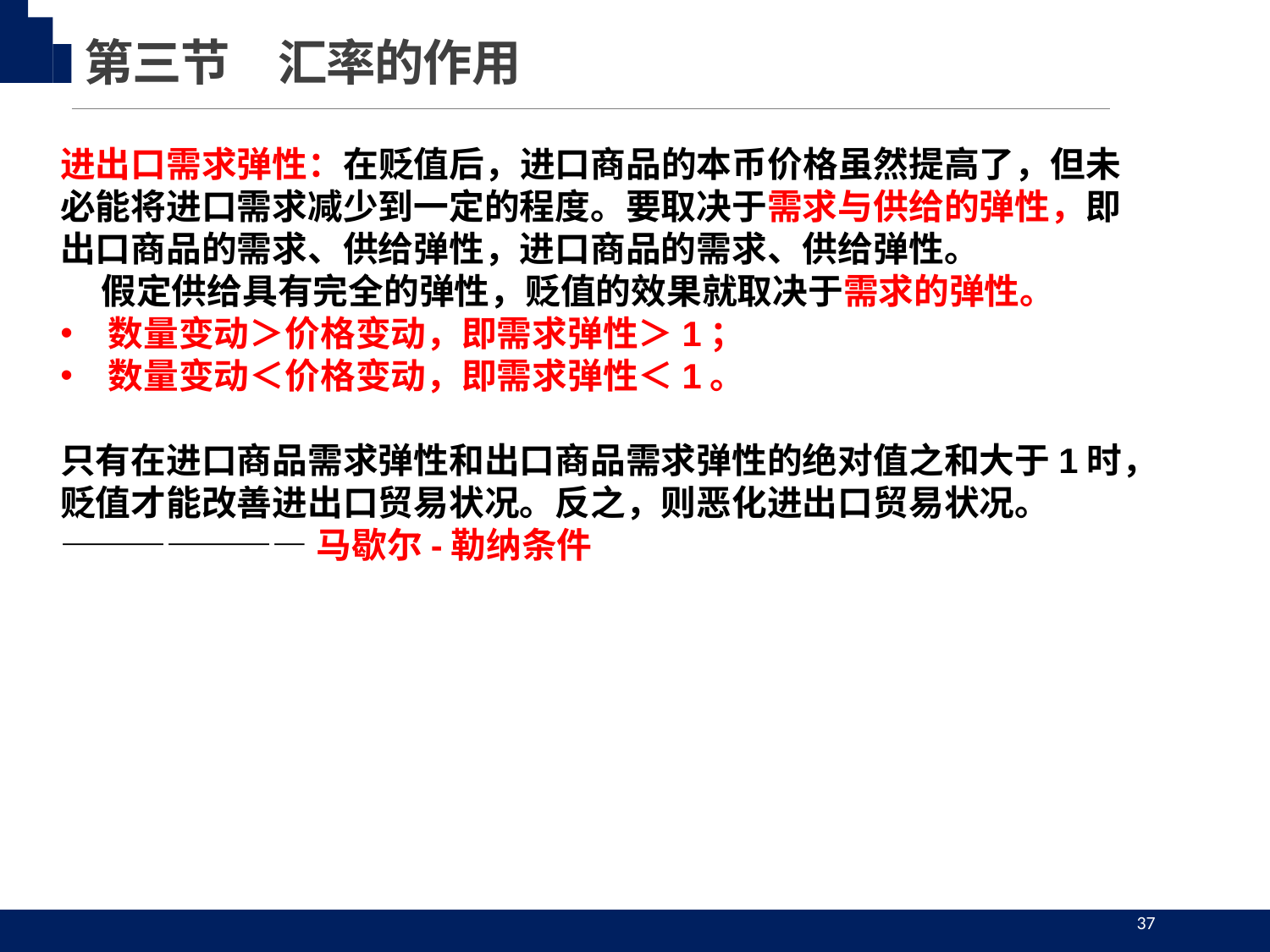

第三节　汇率的作用

进出口需求弹性：在贬值后，进口商品的本币价格虽然提高了，但未必能将进口需求减少到一定的程度。要取决于需求与供给的弹性，即出口商品的需求、供给弹性，进口商品的需求、供给弹性。
    假定供给具有完全的弹性，贬值的效果就取决于需求的弹性。
数量变动＞价格变动，即需求弹性＞1；
数量变动＜价格变动，即需求弹性＜1。

只有在进口商品需求弹性和出口商品需求弹性的绝对值之和大于1时，贬值才能改善进出口贸易状况。反之，则恶化进出口贸易状况。
———————马歇尔-勒纳条件
37